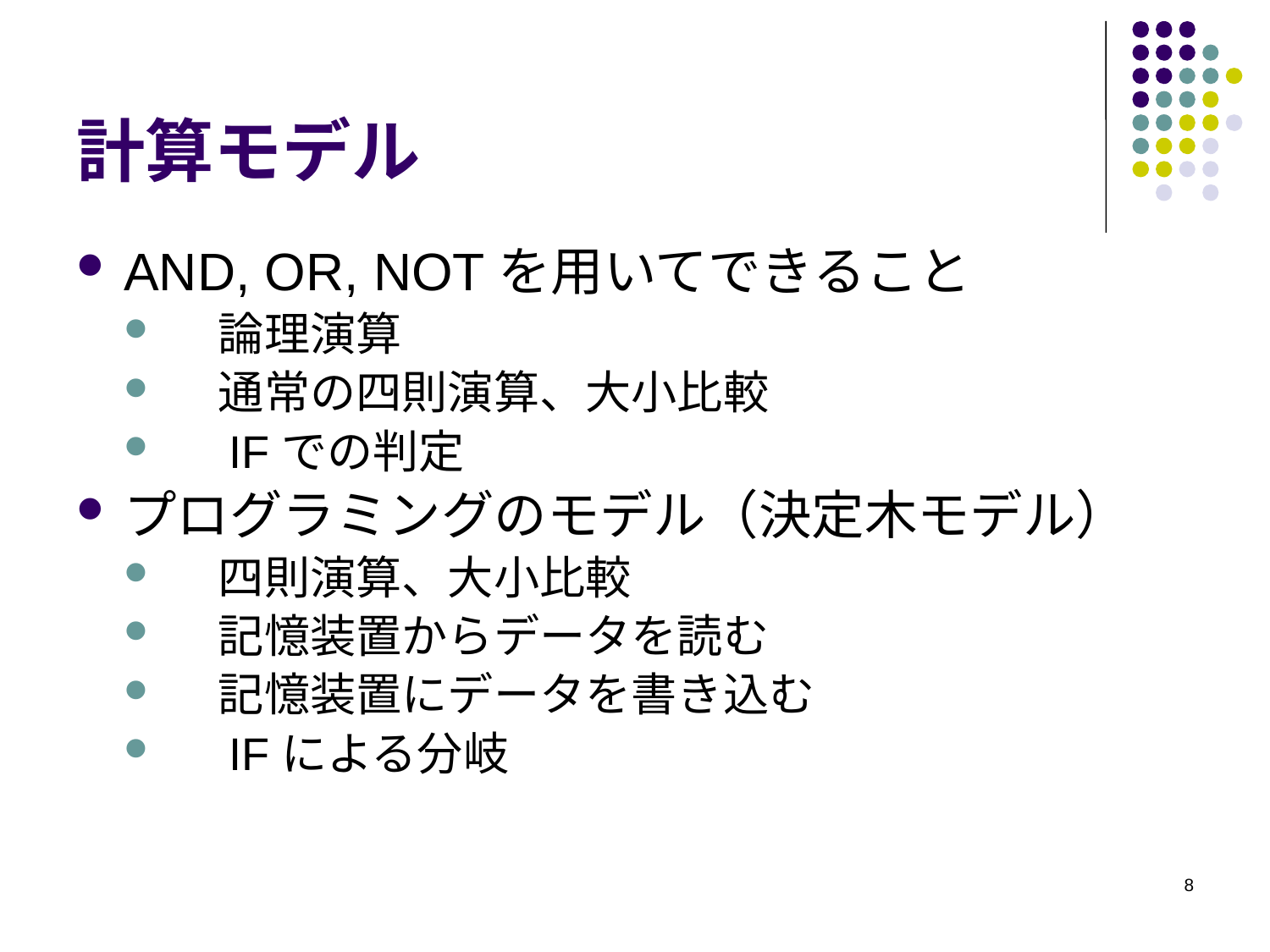

# 計算モデル
AND, OR, NOTを用いてできること
　論理演算
　通常の四則演算、大小比較
　IFでの判定
プログラミングのモデル（決定木モデル）
　四則演算、大小比較
　記憶装置からデータを読む
　記憶装置にデータを書き込む
　IFによる分岐
8